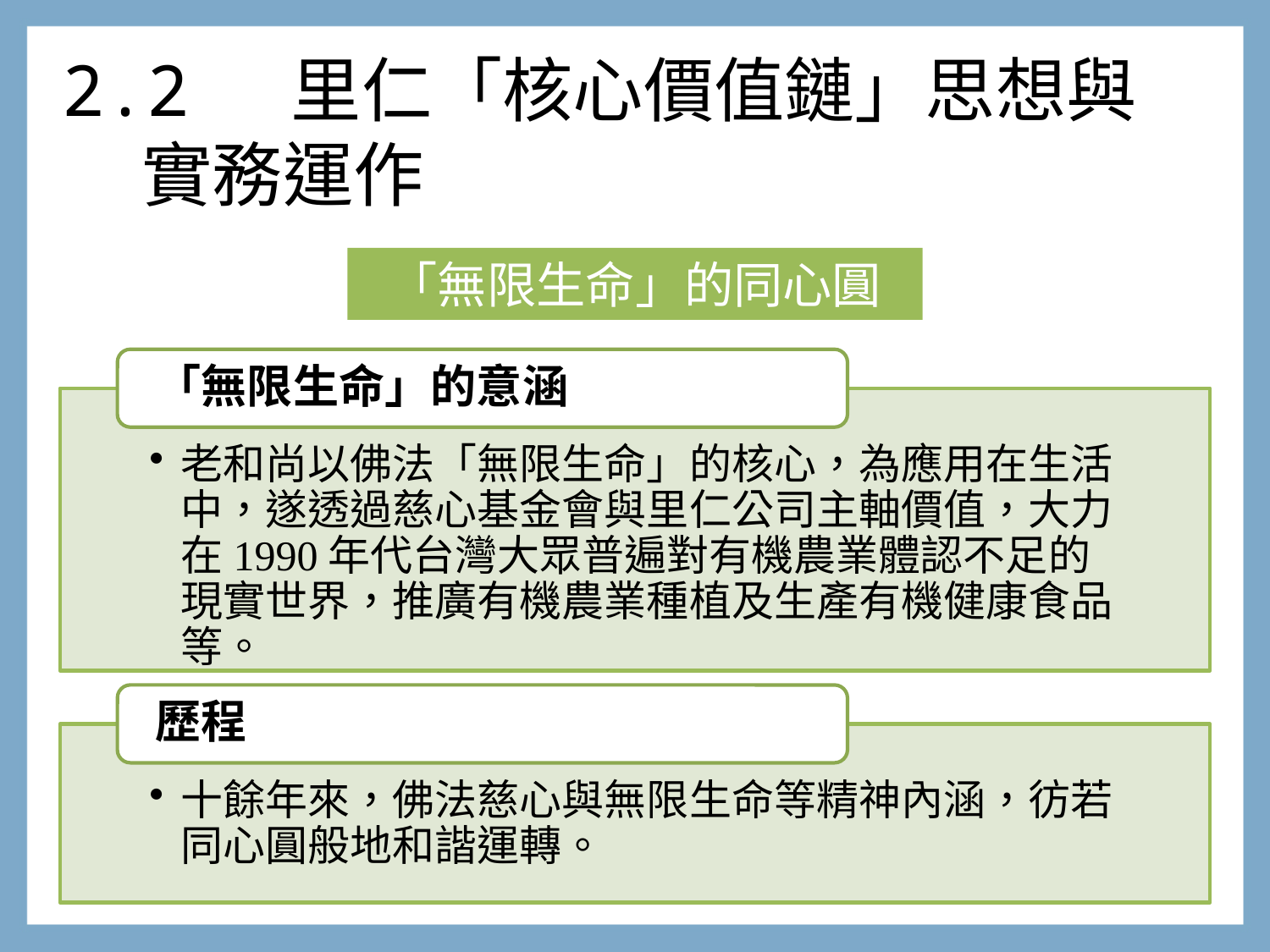

# 2.2  里仁「核心價值鏈」思想與 實務運作
「無限生命」的同心圓
老和尚以佛法「無限生命」的核心，為應用在生活中，遂透過慈心基金會與里仁公司主軸價值，大力在1990年代台灣大眾普遍對有機農業體認不足的現實世界，推廣有機農業種植及生產有機健康食品等。
「無限生命」的意涵
十餘年來，佛法慈心與無限生命等精神內涵，彷若同心圓般地和諧運轉。
歷程